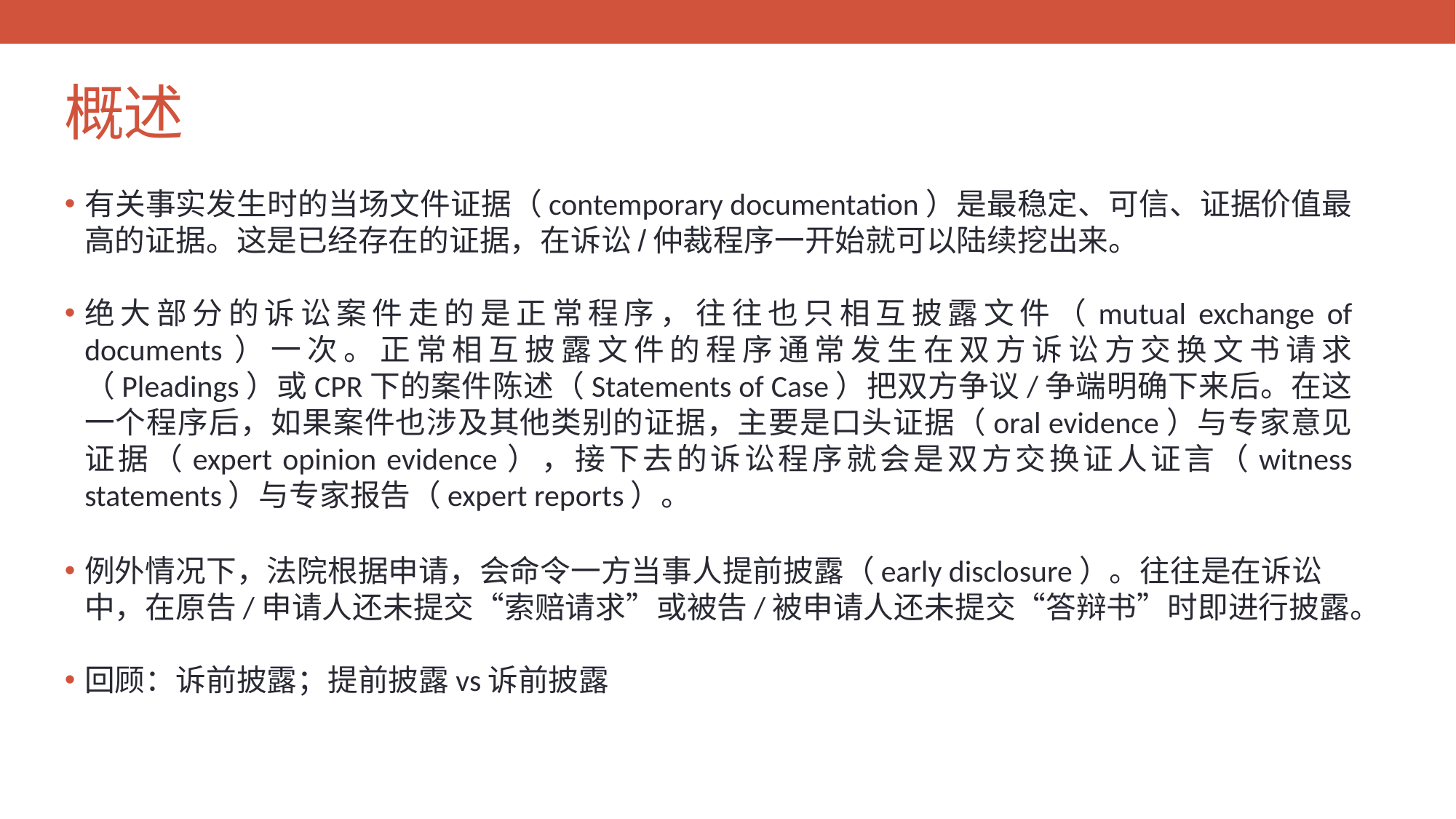

# 概述
有关事实发生时的当场文件证据（contemporary documentation）是最稳定、可信、证据价值最高的证据。这是已经存在的证据，在诉讼/仲裁程序一开始就可以陆续挖出来。

绝大部分的诉讼案件走的是正常程序，往往也只相互披露文件（mutual exchange of documents）一次。正常相互披露文件的程序通常发生在双方诉讼方交换文书请求（Pleadings）或CPR下的案件陈述（Statements of Case）把双方争议/争端明确下来后。在这一个程序后，如果案件也涉及其他类别的证据，主要是口头证据（oral evidence）与专家意见证据（expert opinion evidence），接下去的诉讼程序就会是双方交换证人证言（witness statements）与专家报告（expert reports）。

例外情况下，法院根据申请，会命令一方当事人提前披露（early disclosure）。往往是在诉讼中，在原告/申请人还未提交“索赔请求”或被告/被申请人还未提交“答辩书”时即进行披露。

回顾：诉前披露；提前披露vs诉前披露